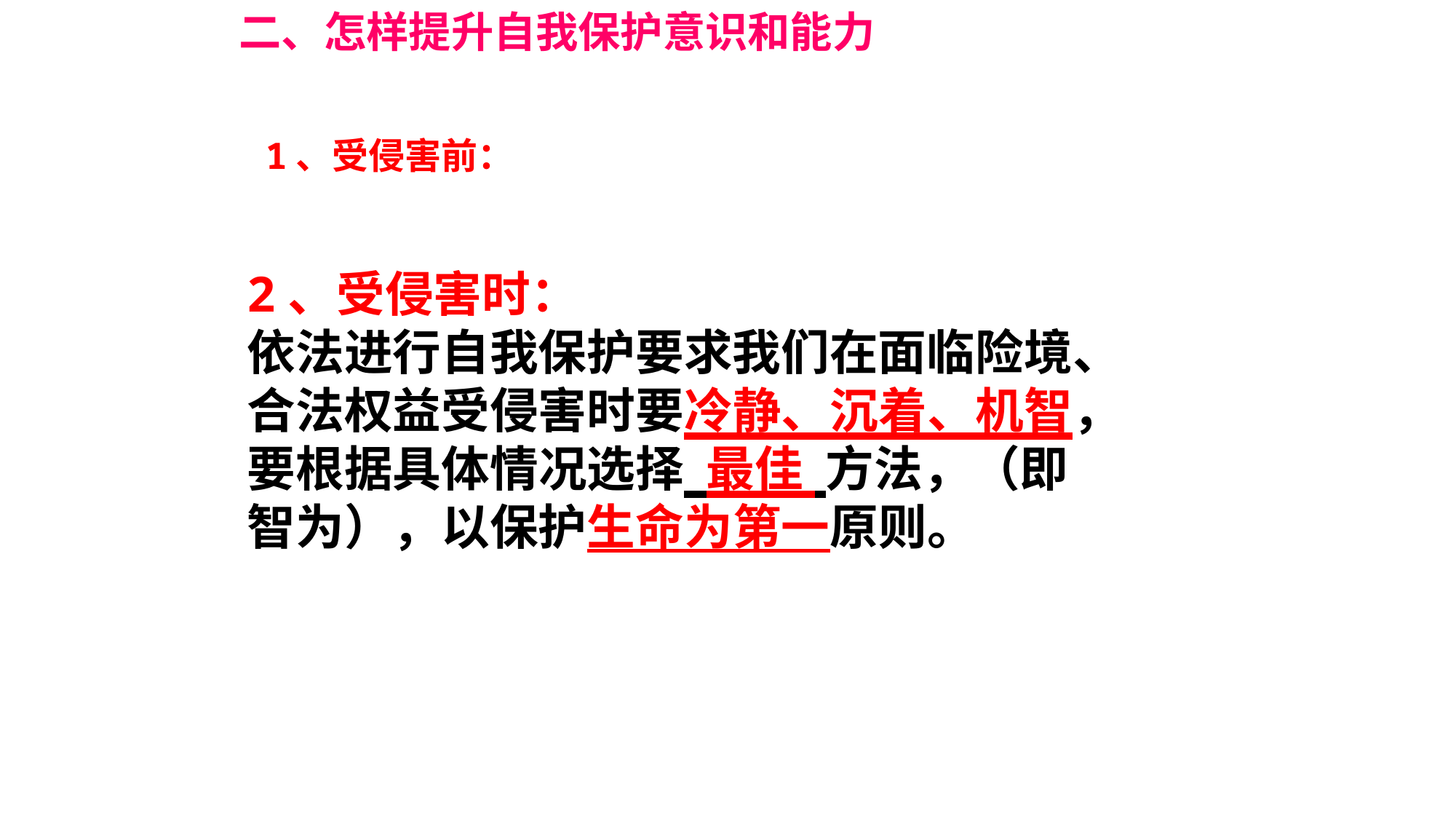

二、怎样提升自我保护意识和能力
1、受侵害前：

2、受侵害时：
依法进行自我保护要求我们在面临险境、合法权益受侵害时要冷静、沉着、机智，要根据具体情况选择  最佳  方法，（即智为），以保护生命为第一原则。